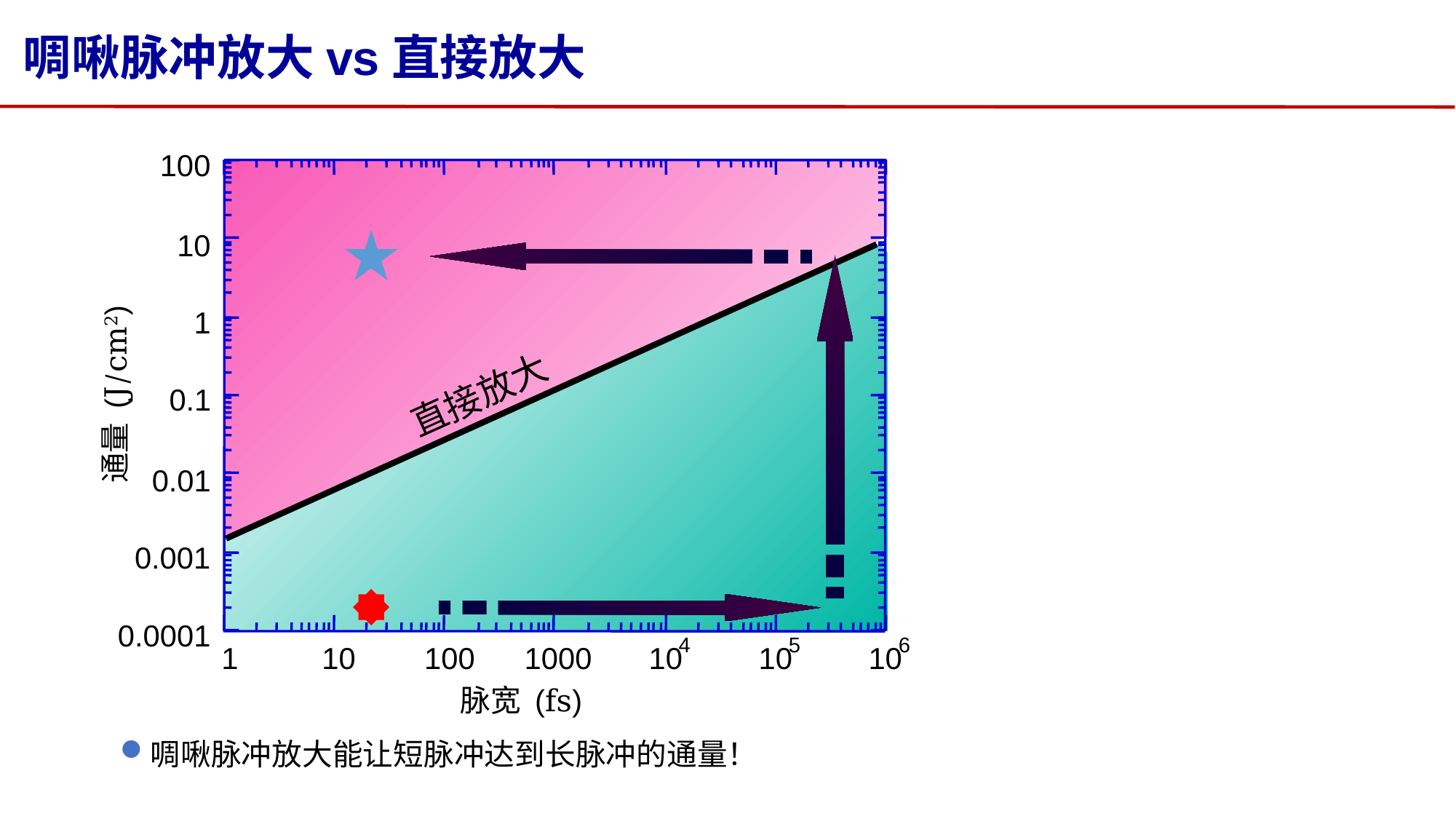

# 啁啾脉冲放大vs直接放大
100
10
1
0.1
0.01
0.001
0.0001

直接放大
通量 (J/cm2)

4
5
6
1
10
100
1000
10
10
10
脉宽 (fs)

啁啾脉冲放大能让短脉冲达到长脉冲的通量！